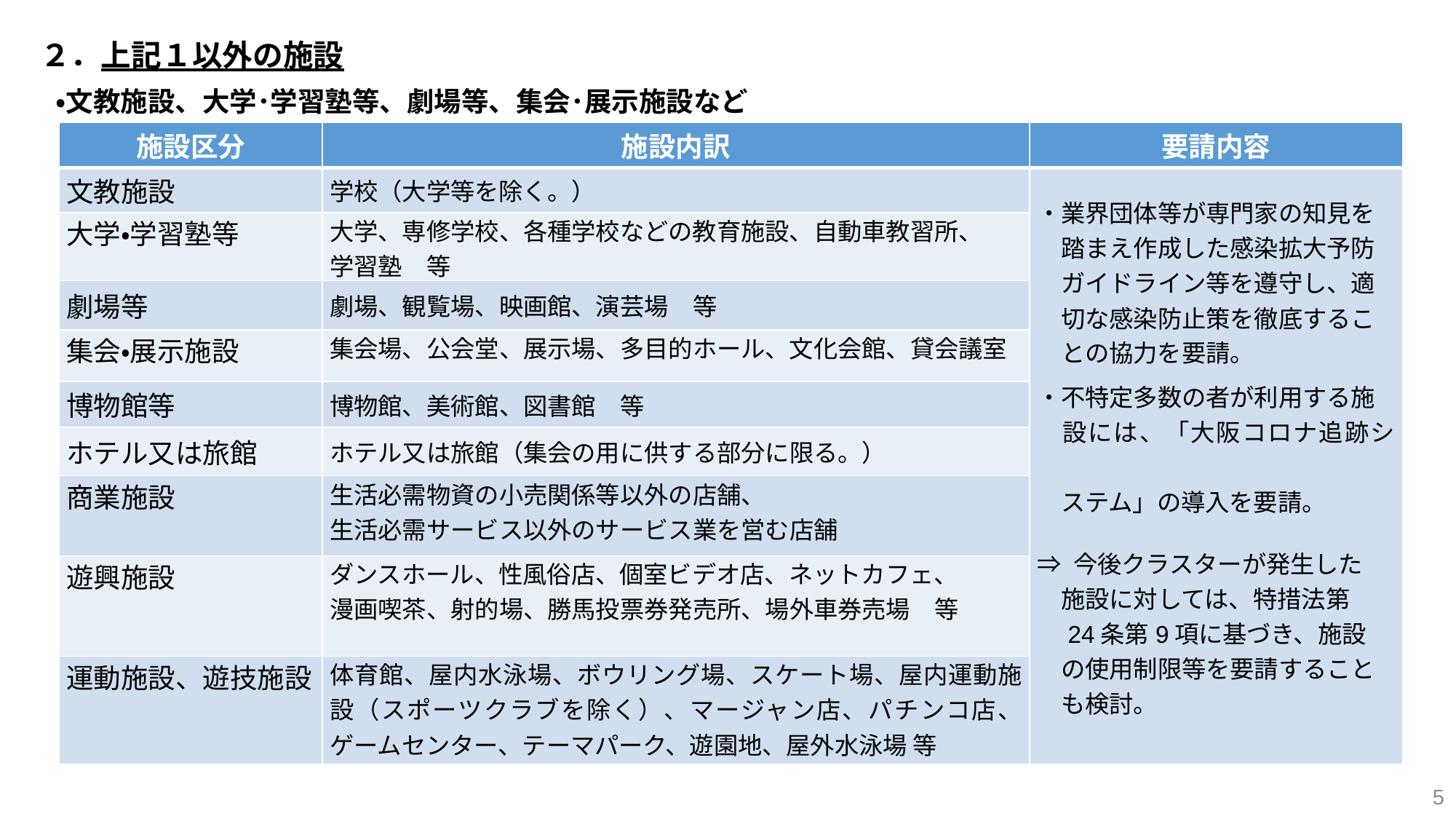

２．上記１以外の施設
・文教施設、大学･学習塾等、劇場等、集会･展示施設など
| 施設区分 | 施設内訳 | 要請内容 |
| --- | --- | --- |
| 文教施設 | 学校（大学等を除く。） | ・業界団体等が専門家の知見を 　踏まえ作成した感染拡大予防 　ガイドライン等を遵守し、適 　切な感染防止策を徹底するこ 　との協力を要請。 ・不特定多数の者が利用する施 　設には、「大阪コロナ追跡シ　 　ステム」の導入を要請。 ⇒ 今後クラスターが発生した 　施設に対しては、特措法第 　24条第9項に基づき、施設 　の使用制限等を要請すること 　も検討。 |
| 大学・学習塾等 | 大学、専修学校、各種学校などの教育施設、自動車教習所、 学習塾　等 |  |
| 劇場等 | 劇場、観覧場、映画館、演芸場　等 |  |
| 集会・展示施設 | 集会場、公会堂、展示場、多目的ホール、文化会館、貸会議室 |  |
| 博物館等 | 博物館、美術館、図書館　等 |  |
| ホテル又は旅館 | ホテル又は旅館（集会の用に供する部分に限る。） |  |
| 商業施設 | 生活必需物資の小売関係等以外の店舗、 生活必需サービス以外のサービス業を営む店舗 |  |
| 遊興施設 | ダンスホール、性風俗店、個室ビデオ店、ネットカフェ、 漫画喫茶、射的場、勝馬投票券発売所、場外車券売場　等 |  |
| 運動施設、遊技施設 | 体育館、屋内水泳場、ボウリング場、スケート場、屋内運動施設（スポーツクラブを除く）、マージャン店、パチンコ店、ゲームセンター、テーマパーク、遊園地、屋外水泳場 等 |  |
5